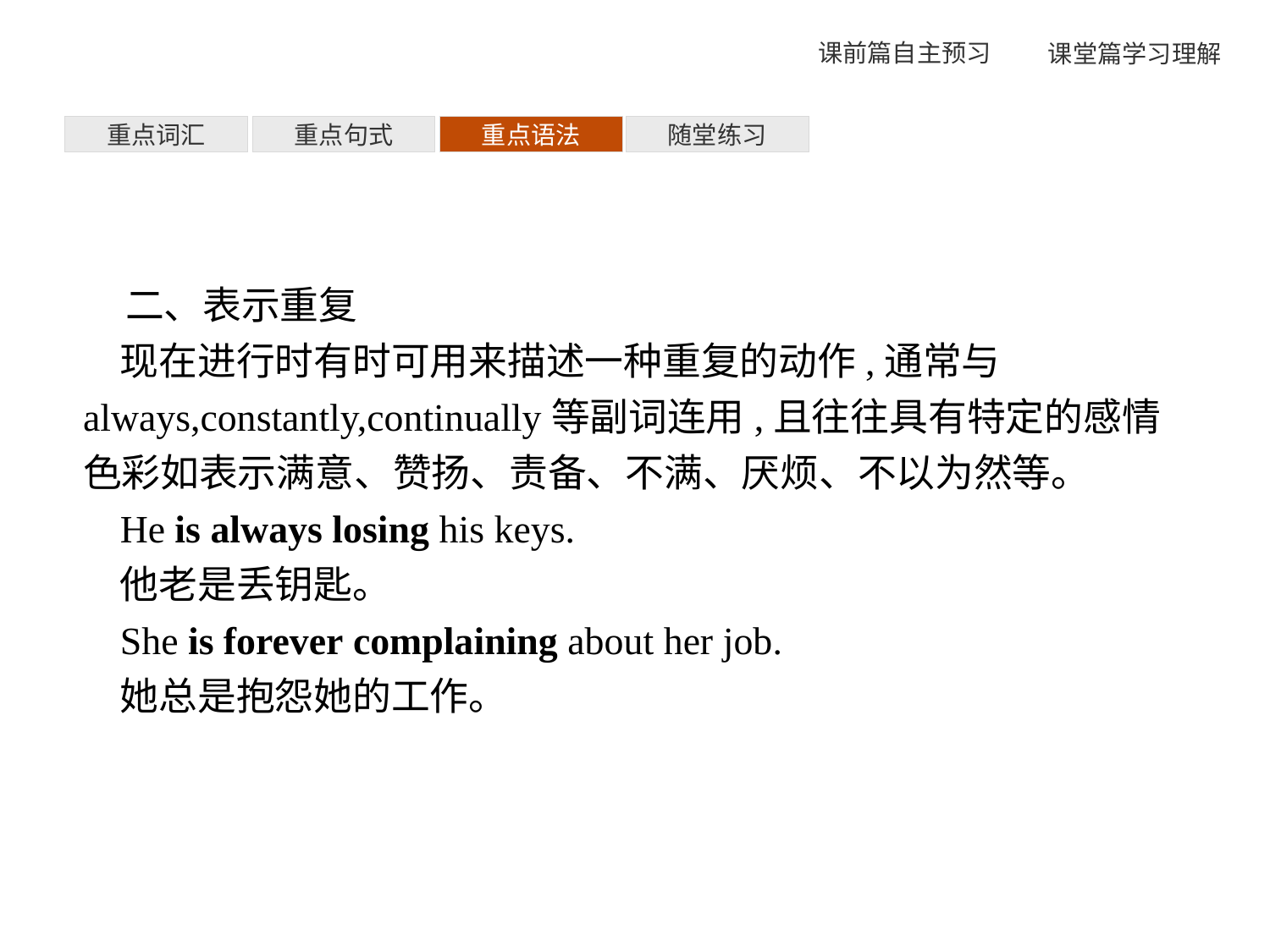

重点词汇
重点句式
重点语法
随堂练习
二、表示重复
现在进行时有时可用来描述一种重复的动作,通常与always,constantly,continually等副词连用,且往往具有特定的感情色彩如表示满意、赞扬、责备、不满、厌烦、不以为然等。
He is always losing his keys.
他老是丢钥匙。
She is forever complaining about her job.
她总是抱怨她的工作。